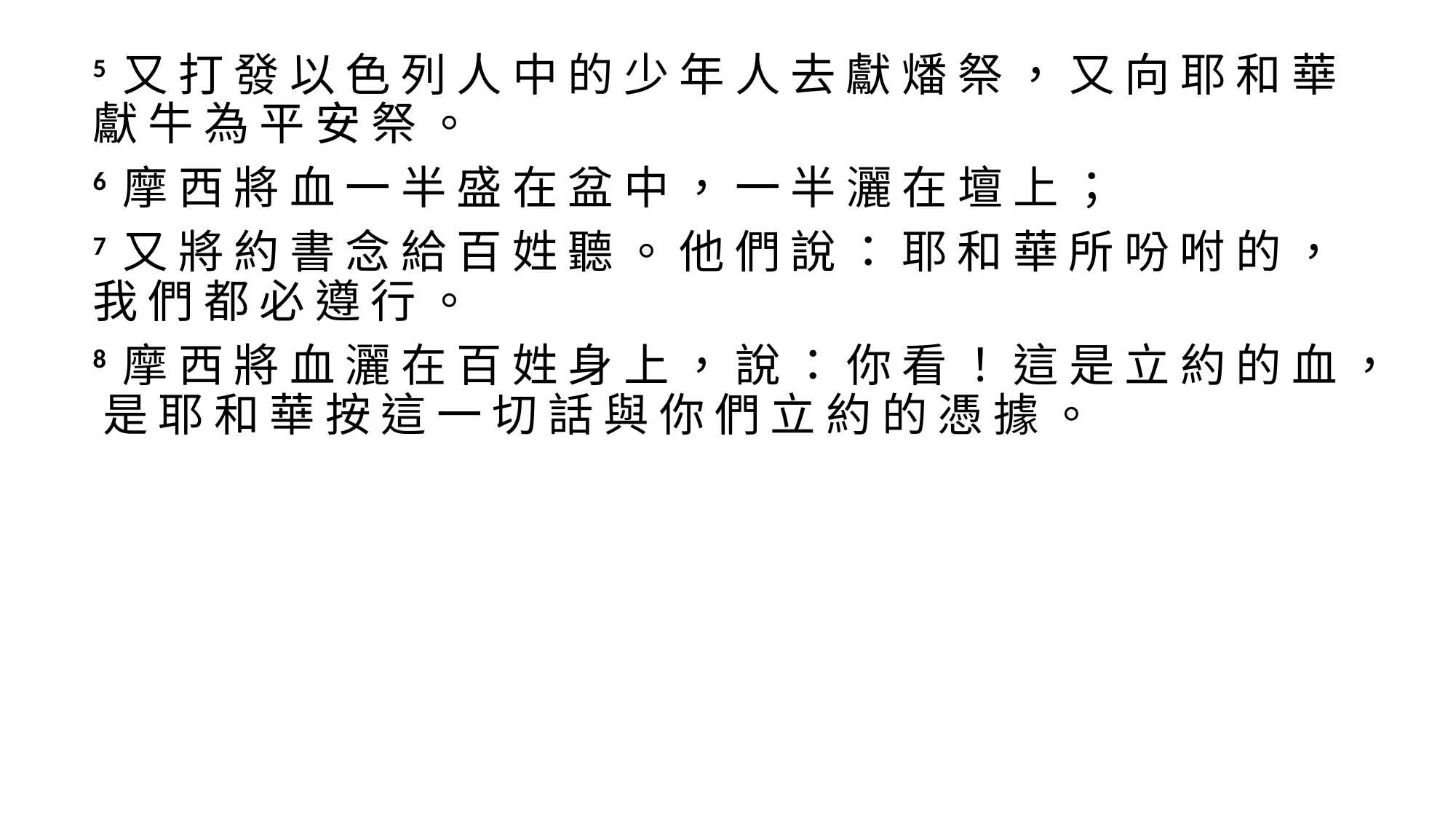

5 又 打 發 以 色 列 人 中 的 少 年 人 去 獻 燔 祭 ， 又 向 耶 和 華 獻 牛 為 平 安 祭 。
6 摩 西 將 血 一 半 盛 在 盆 中 ， 一 半 灑 在 壇 上 ；
7 又 將 約 書 念 給 百 姓 聽 。 他 們 說 ： 耶 和 華 所 吩 咐 的 ， 我 們 都 必 遵 行 。
8 摩 西 將 血 灑 在 百 姓 身 上 ， 說 ： 你 看 ！ 這 是 立 約 的 血 ， 是 耶 和 華 按 這 一 切 話 與 你 們 立 約 的 憑 據 。